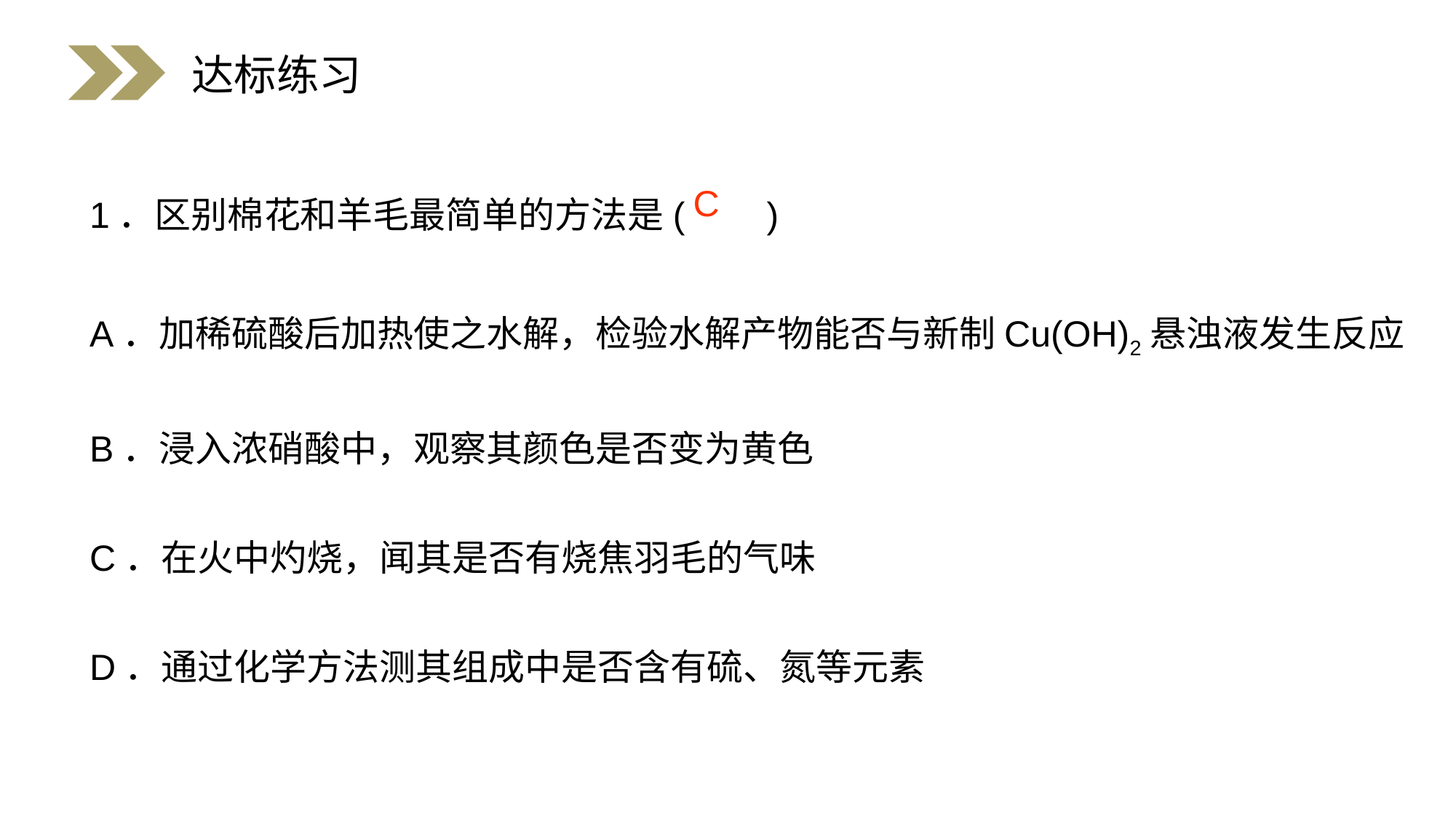

达标练习
1．区别棉花和羊毛最简单的方法是(        )
A．加稀硫酸后加热使之水解，检验水解产物能否与新制Cu(OH)2悬浊液发生反应
B．浸入浓硝酸中，观察其颜色是否变为黄色
C．在火中灼烧，闻其是否有烧焦羽毛的气味
D．通过化学方法测其组成中是否含有硫、氮等元素
C